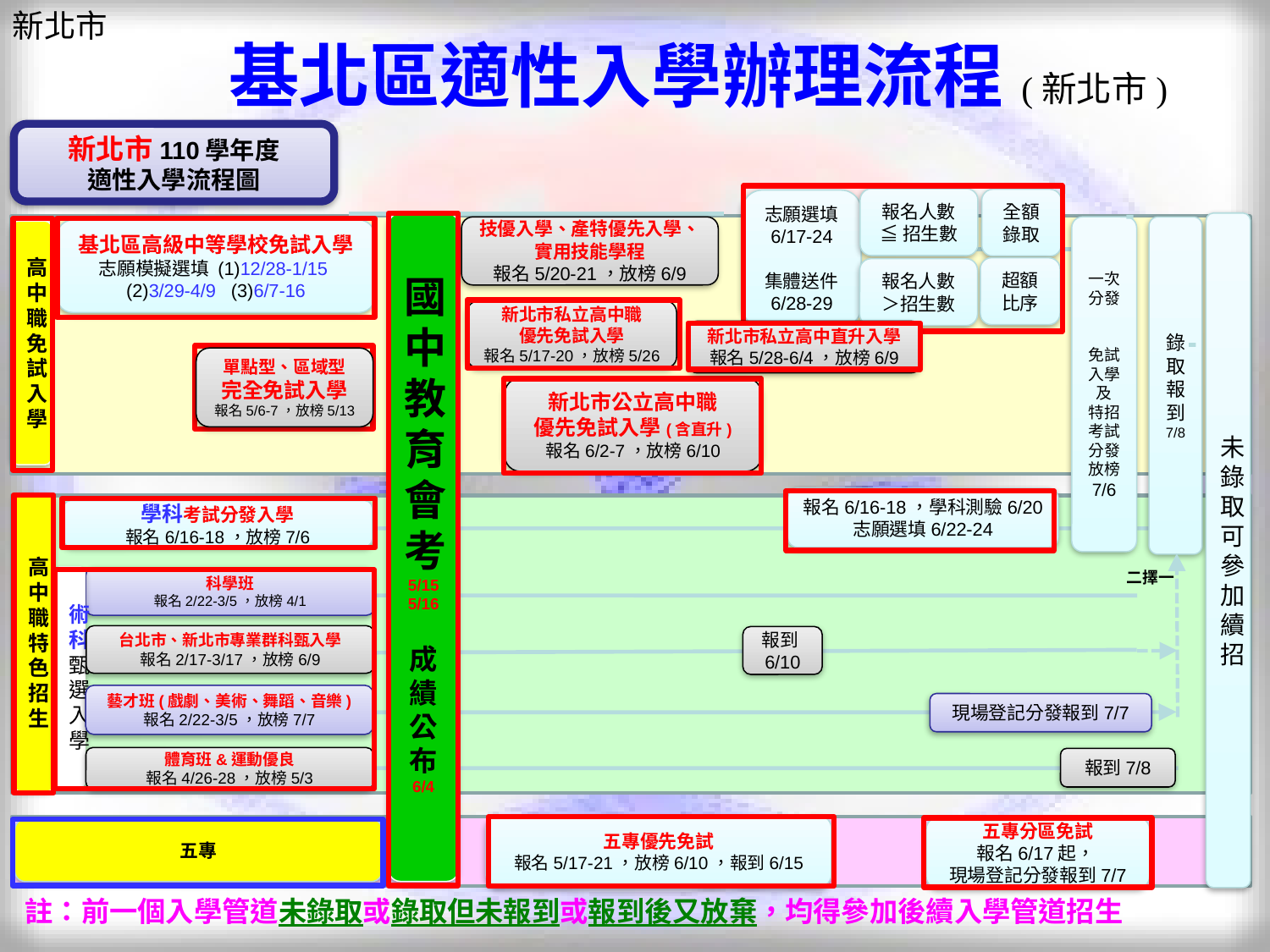

新北市
基北區適性入學辦理流程(新北市)

新北市110學年度
適性入學流程圖

報名人數
≦招生數
全額
錄取
志願選填
6/17-24

集體送件
6/28-29

國中教育會考5/155/16

成績公布
6/4

未錄取可參加續招

一次分發

免試入學及
特招考試分發放榜
7/6

錄取報到
7/8
技優入學、產特優先入學、實用技能學程
報名5/20-21，放榜6/9

基北區高級中等學校免試入學
志願模擬選填 (1)12/28-1/15
(2)3/29-4/9   (3)6/7-16
高中職免試入學
超額比序
報名人數＞招生數

新北市私立高中職
優先免試入學
報名5/17-20，放榜5/26
新北市私立高中直升入學
報名5/28-6/4，放榜6/9

單點型、區域型
完全免試入學
報名5/6-7，放榜5/13
新北市公立高中職
優先免試入學(含直升)
報名6/2-7，放榜6/10

報名6/16-18，學科測驗6/20
志願選填6/22-24

高中職特色招生

學科考試分發入學
報名6/16-18，放榜7/6
二擇一
術科甄選入學
科學班
報名2/22-3/5，放榜4/1

台北市、新北市專業群科甄入學
報名2/17-3/17，放榜6/9
報到6/10
藝才班(戲劇、美術、舞蹈、音樂)
報名2/22-3/5，放榜7/7
現場登記分發報到7/7
體育班&運動優良
報名4/26-28，放榜5/3
報到7/8
五專優先免試
報名5/17-21，放榜6/10，報到6/15

五專分區免試
報名6/17起，
現場登記分發報到7/7

五專
註：前一個入學管道未錄取或錄取但未報到或報到後又放棄，均得參加後續入學管道招生